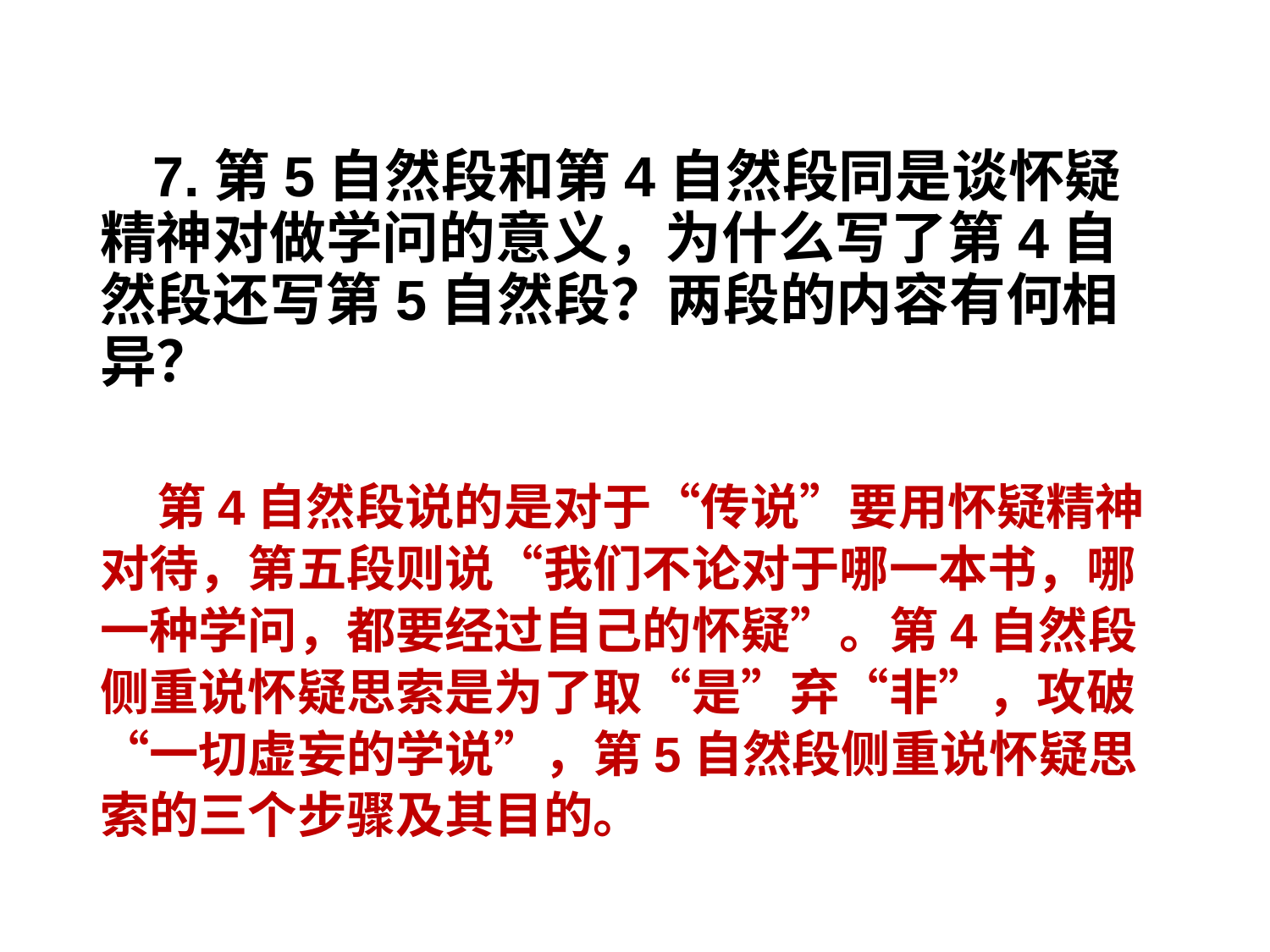

7.第5自然段和第4自然段同是谈怀疑精神对做学问的意义，为什么写了第4自然段还写第5自然段？两段的内容有何相异？

    第4自然段说的是对于“传说”要用怀疑精神对待，第五段则说“我们不论对于哪一本书，哪一种学问，都要经过自己的怀疑”。第4自然段侧重说怀疑思索是为了取“是”弃“非”，攻破“一切虚妄的学说”，第5自然段侧重说怀疑思索的三个步骤及其目的。